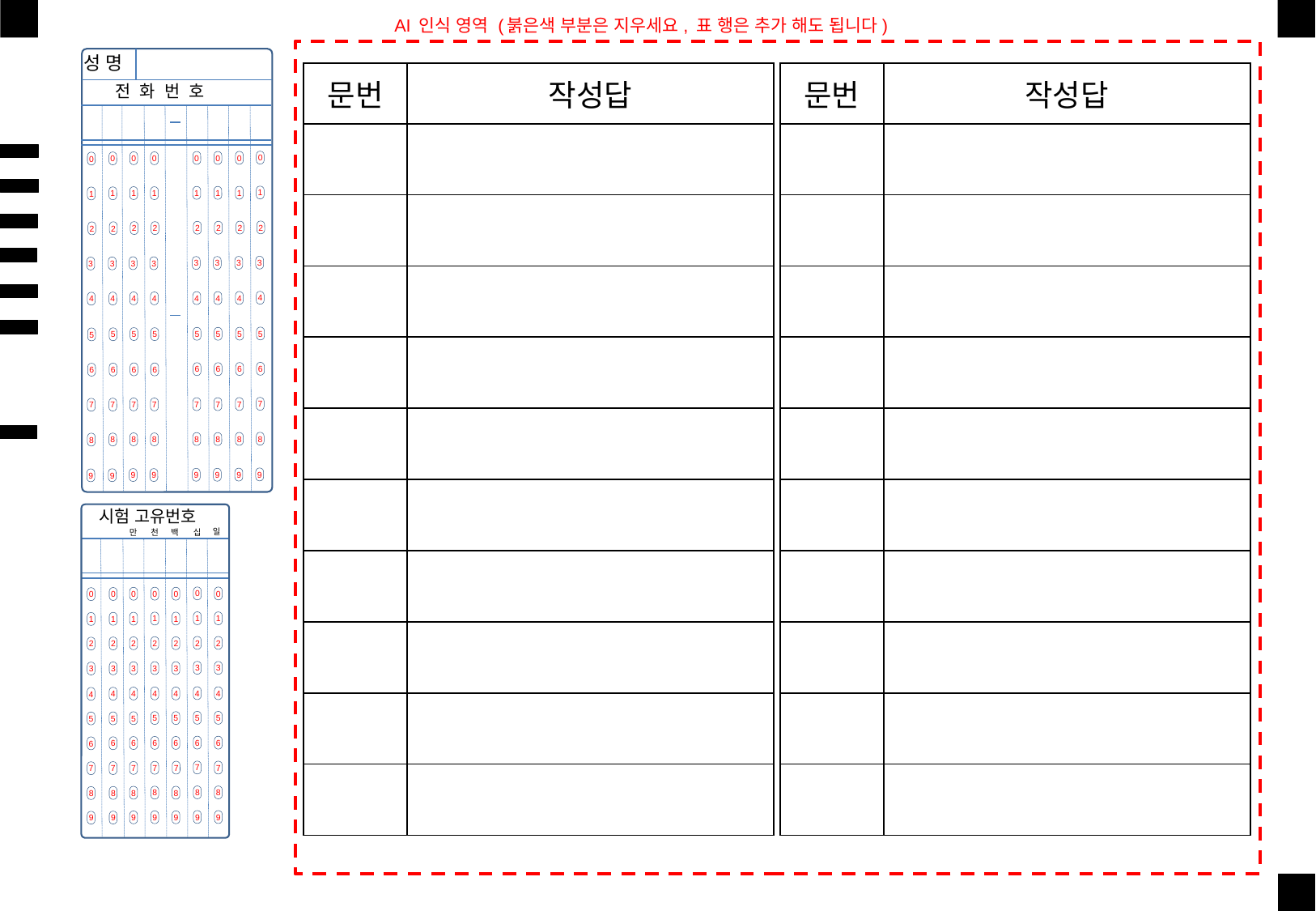

# AI 인식 영역 (붉은색 부분은 지우세요, 표 행은 추가 해도 됩니다)

성 명

| 문번 | 작성답 |
| --- | --- |
|  |  |
|  |  |
|  |  |
|  |  |
|  |  |
|  |  |
|  |  |
|  |  |
|  |  |
|  |  |
| 문번 | 작성답 |
| --- | --- |
|  |  |
|  |  |
|  |  |
|  |  |
|  |  |
|  |  |
|  |  |
|  |  |
|  |  |
|  |  |
전  화  번  호

0
0
0
1
1
1
2
2
2
3
3
3
4
4
4
5
5
5
6
6
6
7
7
7
8
8
8
9
9
9
0
0
0
0
0

1
1
1
1
1

2
2
2
2
2

3
3
3
3
3

4
4
4
4
4

5
5
5
5
5
6
6
6
6
6
7
7
7
7
7

8
8
8
8
8
9
9
9
9
9
시험 고유번호

일
만
천
십
백
0
0
0
0
0
0
0
1
1
1
1
1
1
1
2
2
2
2
2
2
2
3
3
3
3
3
3
3
4
4
4
4
4
4
4
5
5
5
5
5
5
5
6
6
6
6
6
6
6
7
7
7
7
7
7
7
8
8
8
8
8
8
8
9
9
9
9
9
9
9